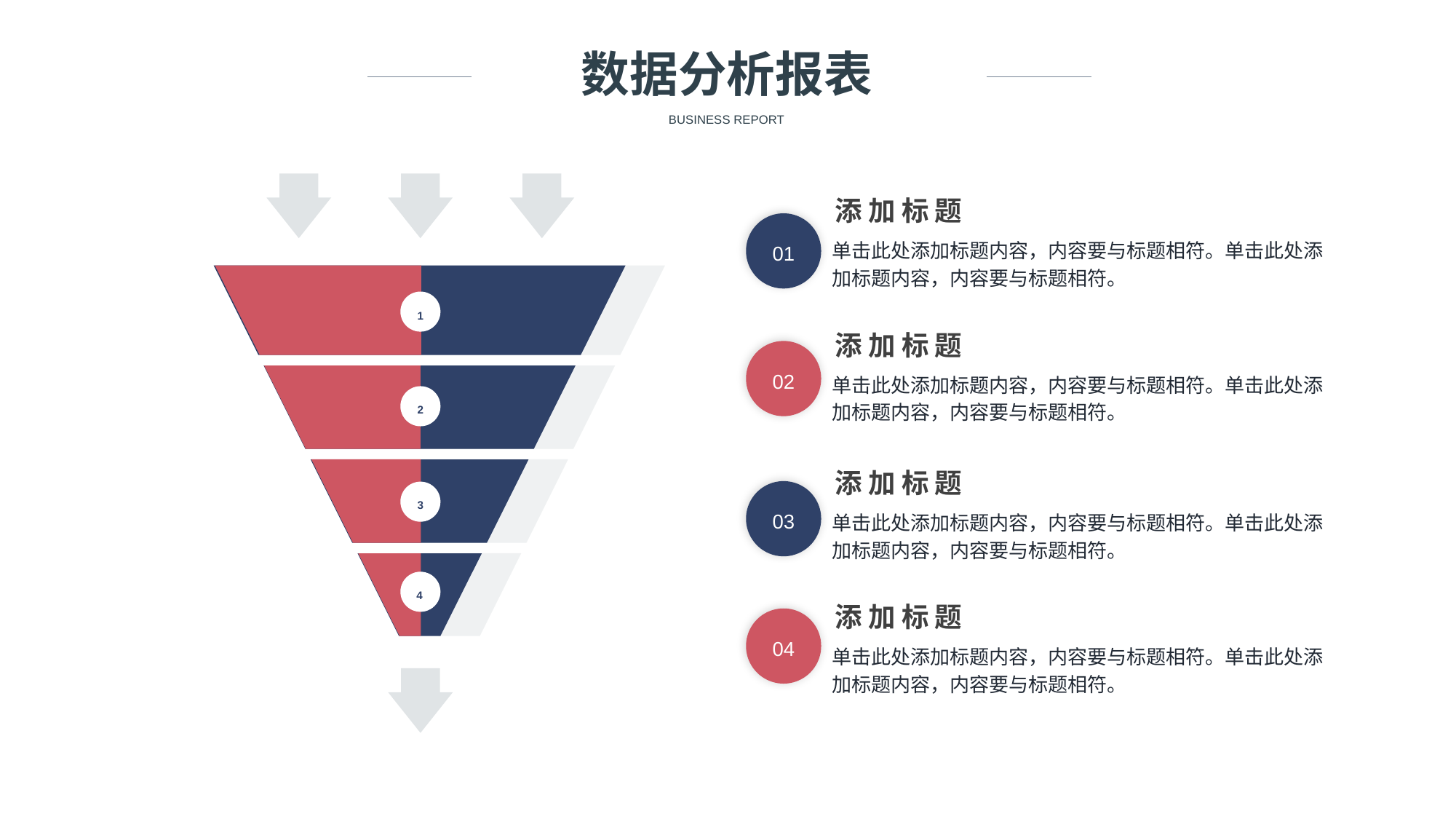

数据分析报表
BUSINESS REPORT

添加标题
01
单击此处添加标题内容，内容要与标题相符。单击此处添加标题内容，内容要与标题相符。

1
添加标题
02
单击此处添加标题内容，内容要与标题相符。单击此处添加标题内容，内容要与标题相符。

2

添加标题
03
单击此处添加标题内容，内容要与标题相符。单击此处添加标题内容，内容要与标题相符。

3

4
添加标题
04
单击此处添加标题内容，内容要与标题相符。单击此处添加标题内容，内容要与标题相符。